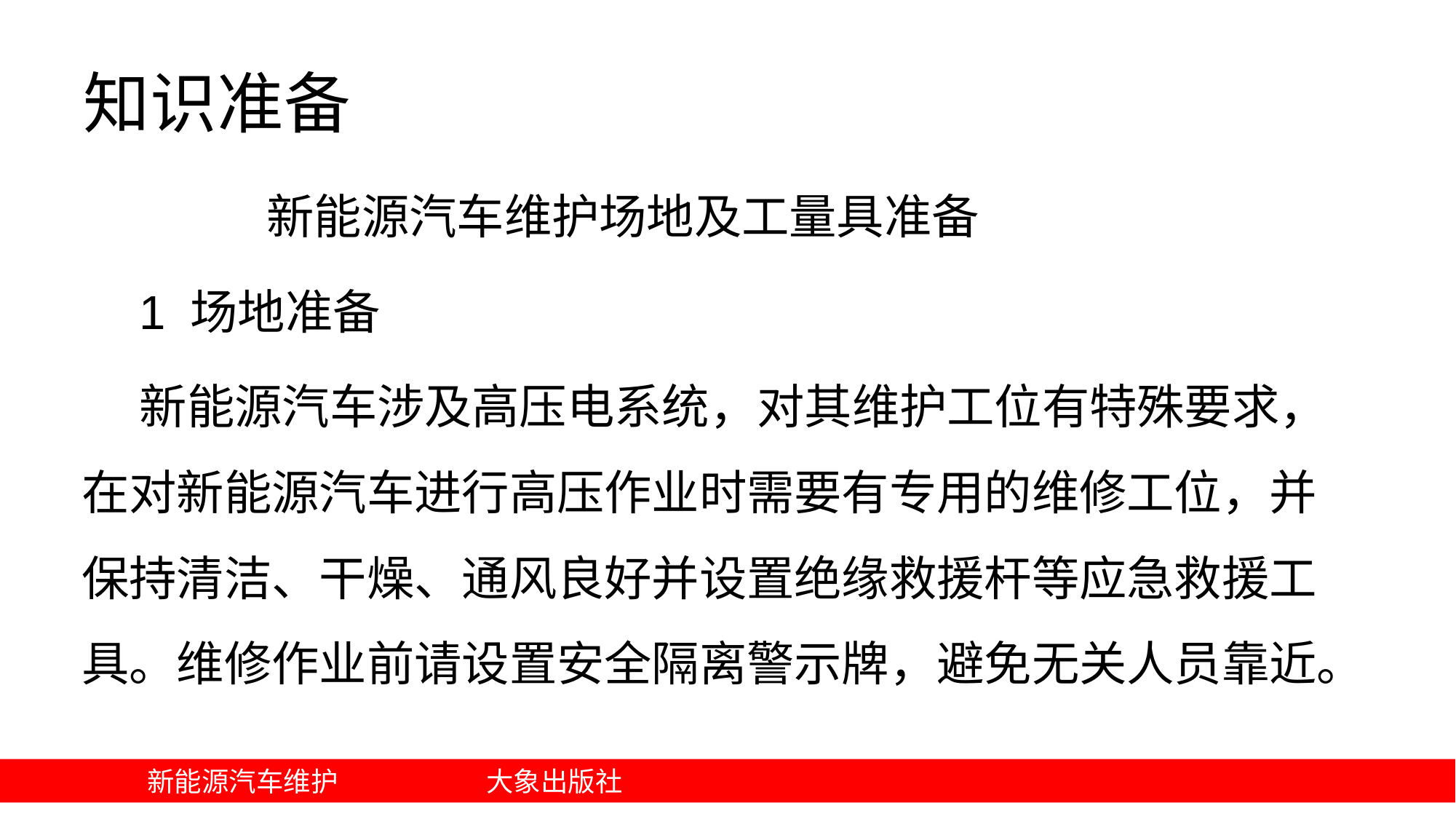

# 知识准备
           新能源汽车维护场地及工量具准备
1 场地准备
新能源汽车涉及高压电系统，对其维护工位有特殊要求，在对新能源汽车进行高压作业时需要有专用的维修工位，并保持清洁、干燥、通风良好并设置绝缘救援杆等应急救援工具。维修作业前请设置安全隔离警示牌，避免无关人员靠近。